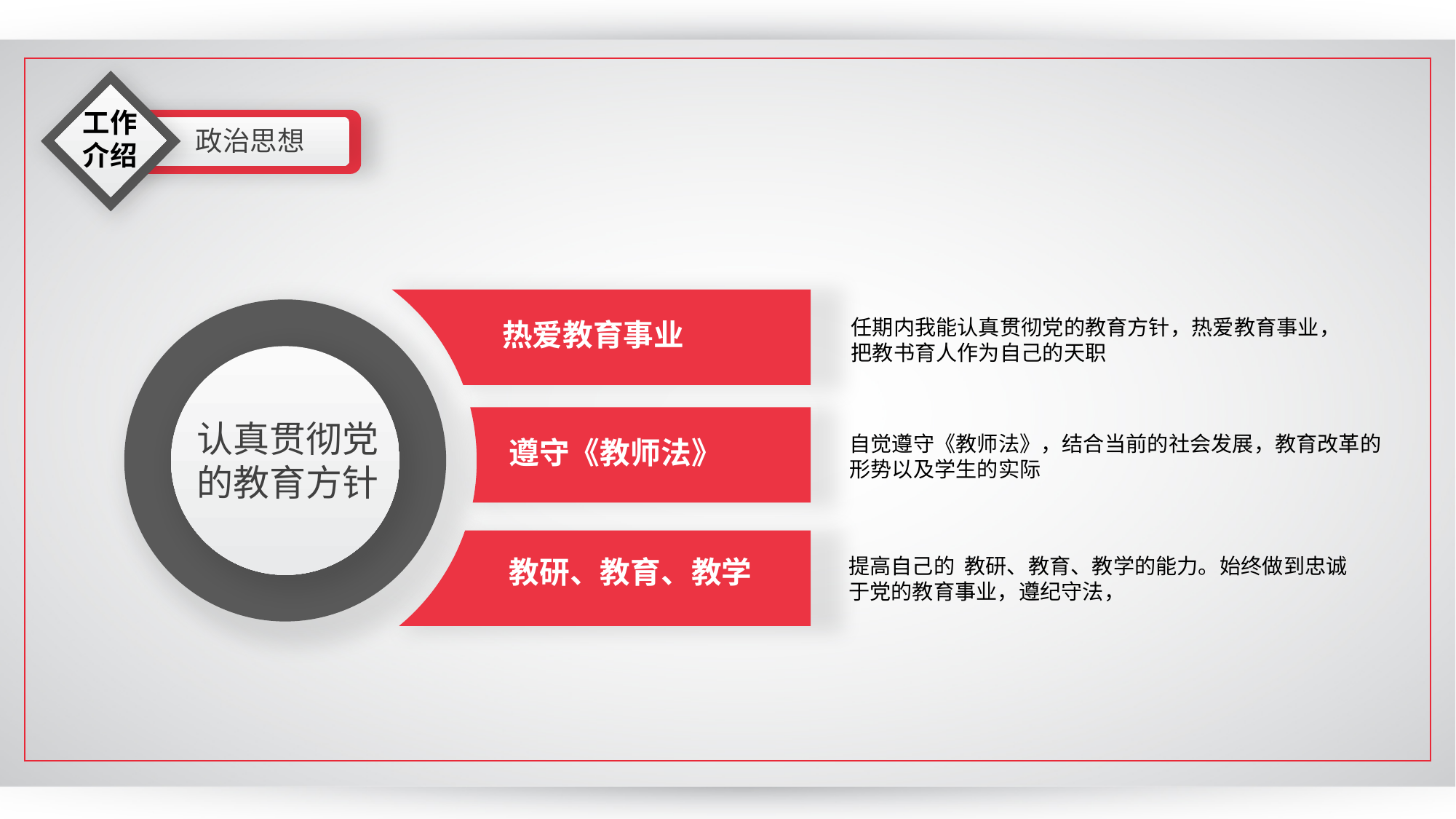

工作介绍

政治思想

任期内我能认真贯彻党的教育方针，热爱教育事业，把教书育人作为自己的天职
热爱教育事业

认真贯彻党的教育方针
自觉遵守《教师法》，结合当前的社会发展，教育改革的形势以及学生的实际
遵守《教师法》

教研、教育、教学
提高自己的  教研、教育、教学的能力。始终做到忠诚于党的教育事业，遵纪守法，